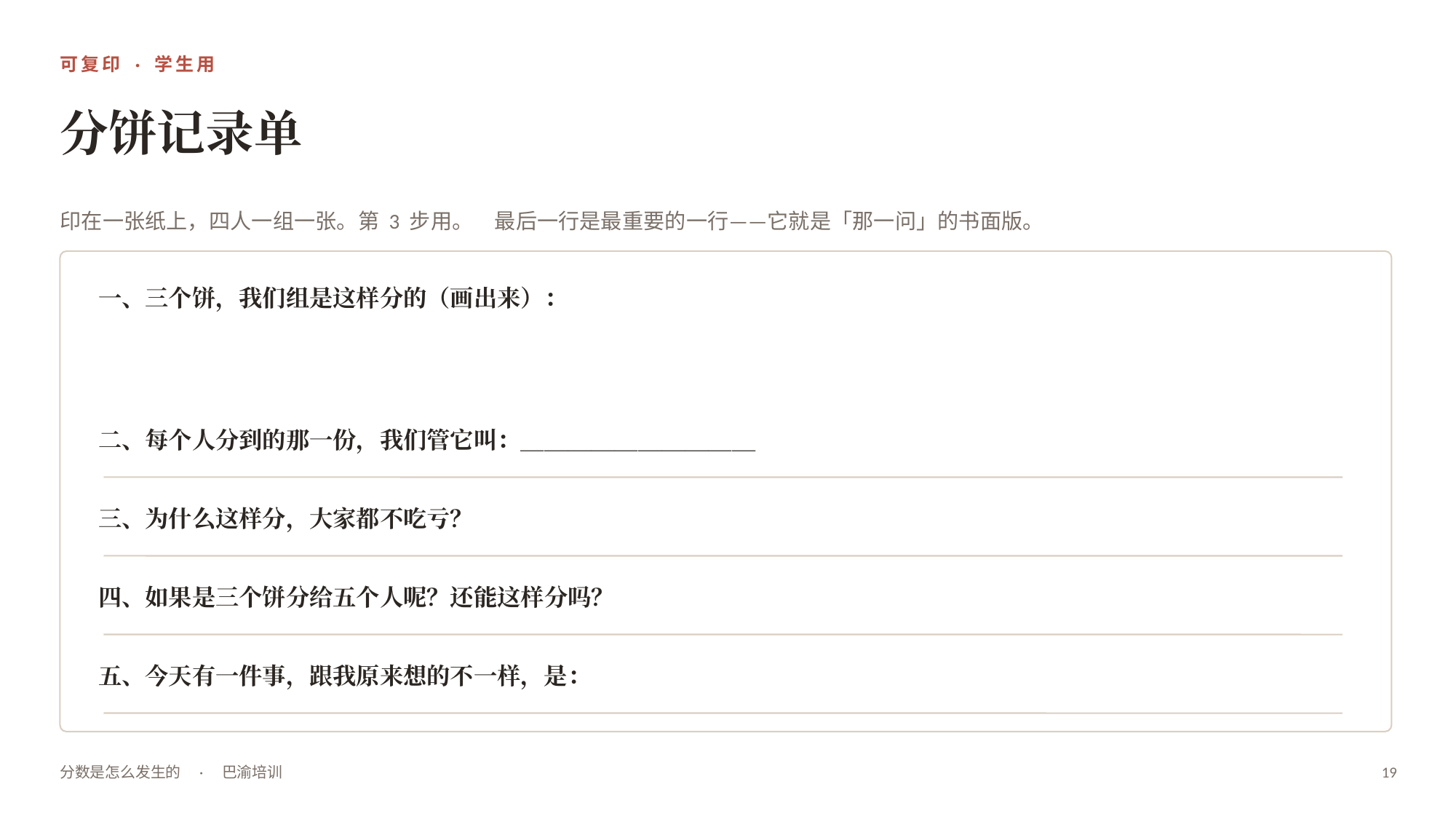

可复印 · 学生用
分饼记录单
印在一张纸上，四人一组一张。第 3 步用。　最后一行是最重要的一行——它就是「那一问」的书面版。

一、三个饼，我们组是这样分的（画出来）：
二、每个人分到的那一份，我们管它叫：＿＿＿＿＿＿＿＿＿＿

三、为什么这样分，大家都不吃亏？

四、如果是三个饼分给五个人呢？还能这样分吗？

五、今天有一件事，跟我原来想的不一样，是：

分数是怎么发生的　·　巴渝培训
19